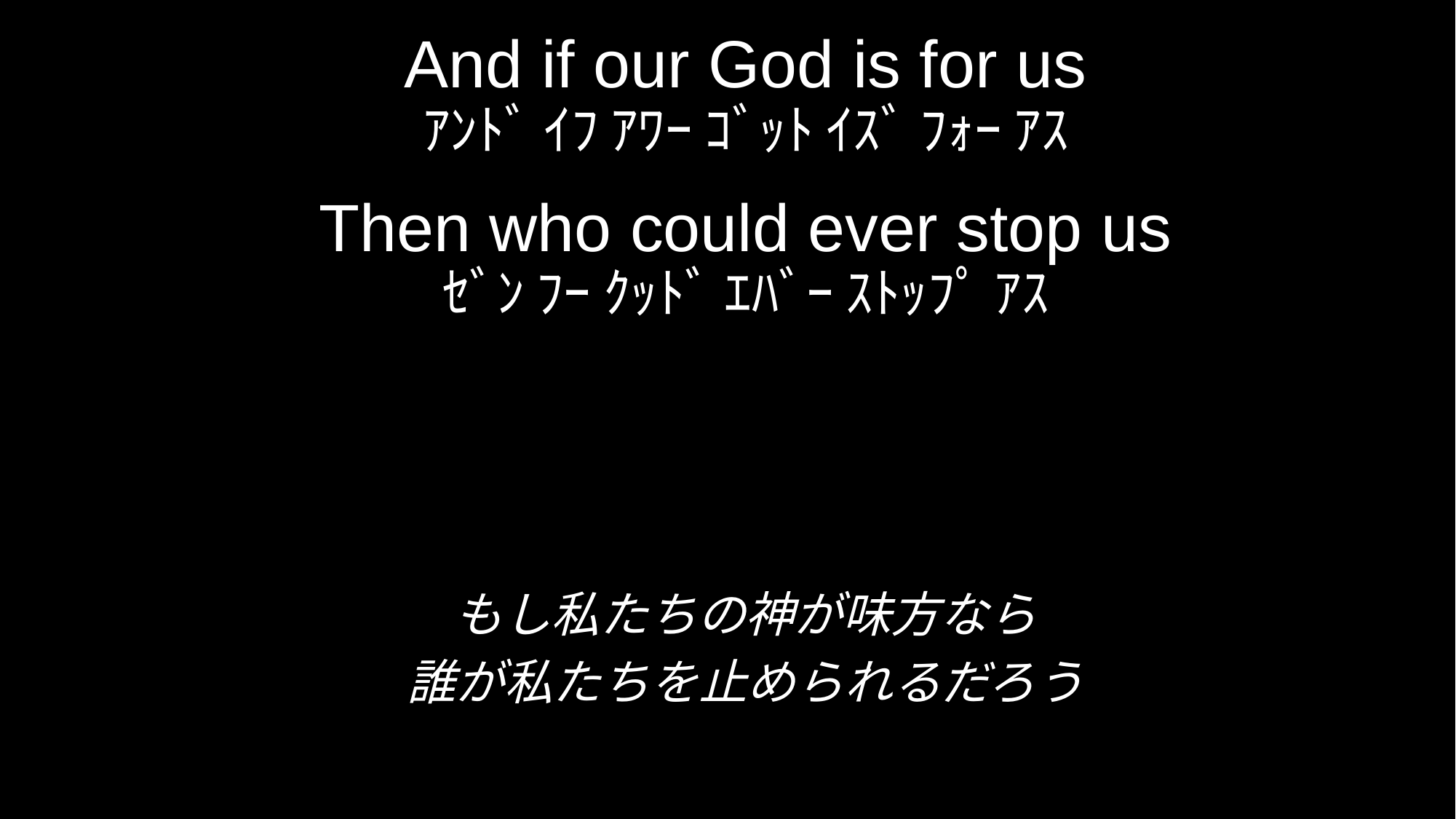

# And if our God is for us ｱﾝﾄﾞ ｲﾌ ｱﾜｰ ｺﾞｯﾄ ｲｽﾞ ﾌｫｰ ｱｽ Then who could ever stop us ｾﾞﾝ ﾌｰ ｸｯﾄﾞ ｴﾊﾞｰ ｽﾄｯﾌﾟ ｱｽ
もし私たちの神が味方なら
誰が私たちを止められるだろう